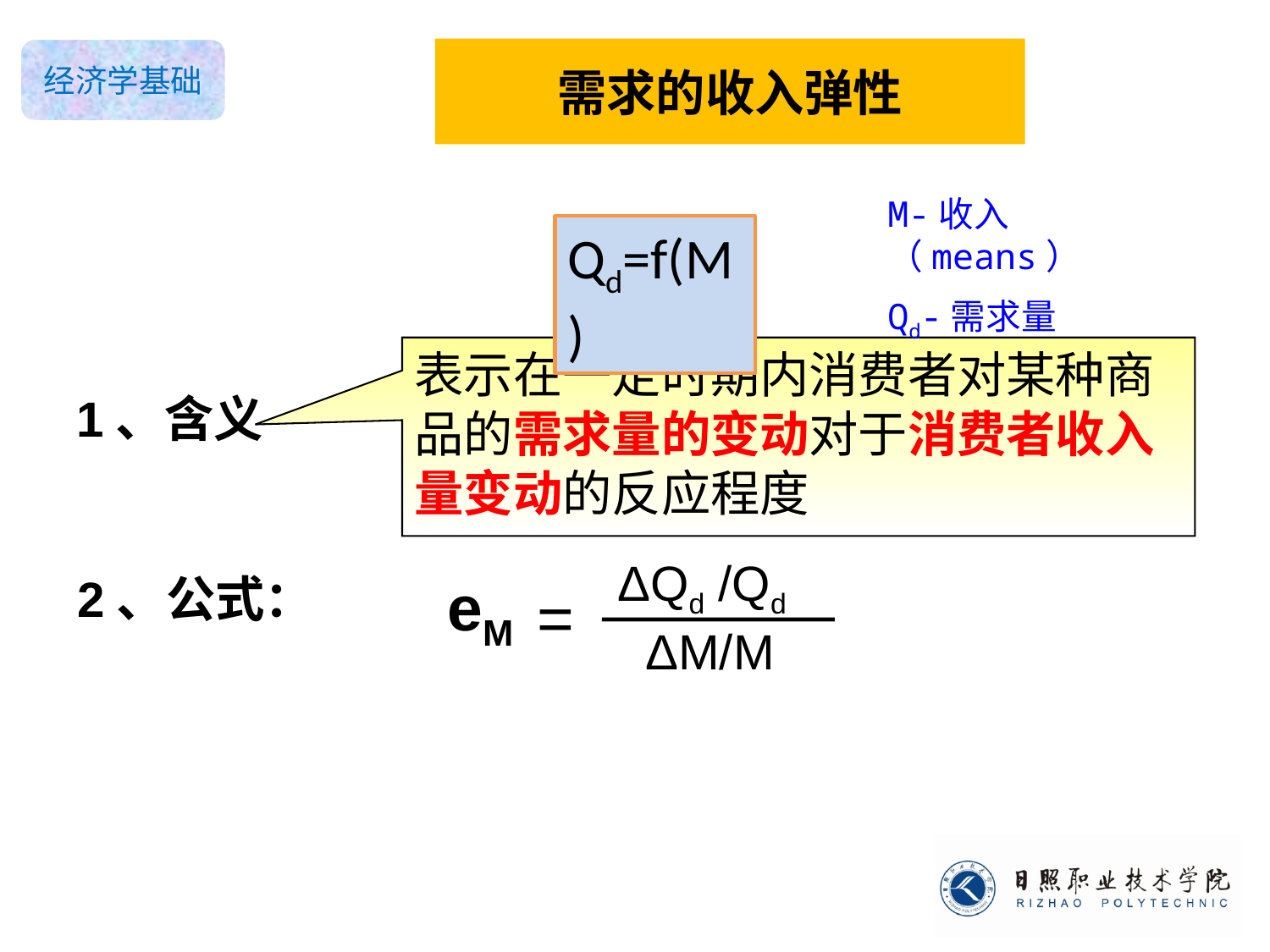

# 需求的收入弹性
M-收入（means）
Qd-需求量
Qd=f(M)
表示在一定时期内消费者对某种商品的需求量的变动对于消费者收入量变动的反应程度
1、含义
ΔQd /Qd
eM
=
 ΔM/M

2、公式：